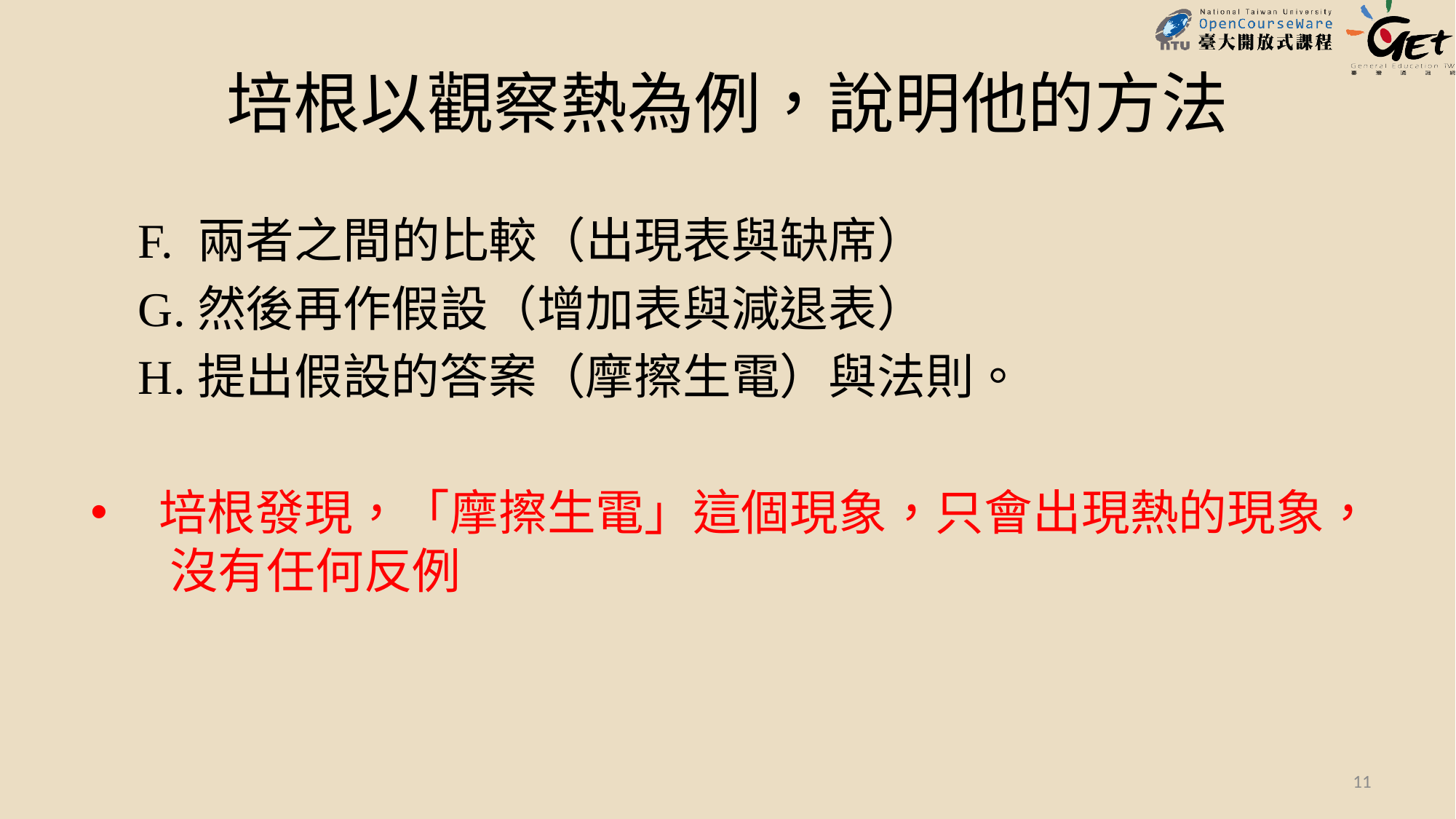

# 培根以觀察熱為例，說明他的方法
F. 兩者之間的比較（出現表與缺席）
G.然後再作假設（增加表與減退表）
H.提出假設的答案（摩擦生電）與法則。

培根發現，「摩擦生電」這個現象，只會出現熱的現象， 沒有任何反例
11